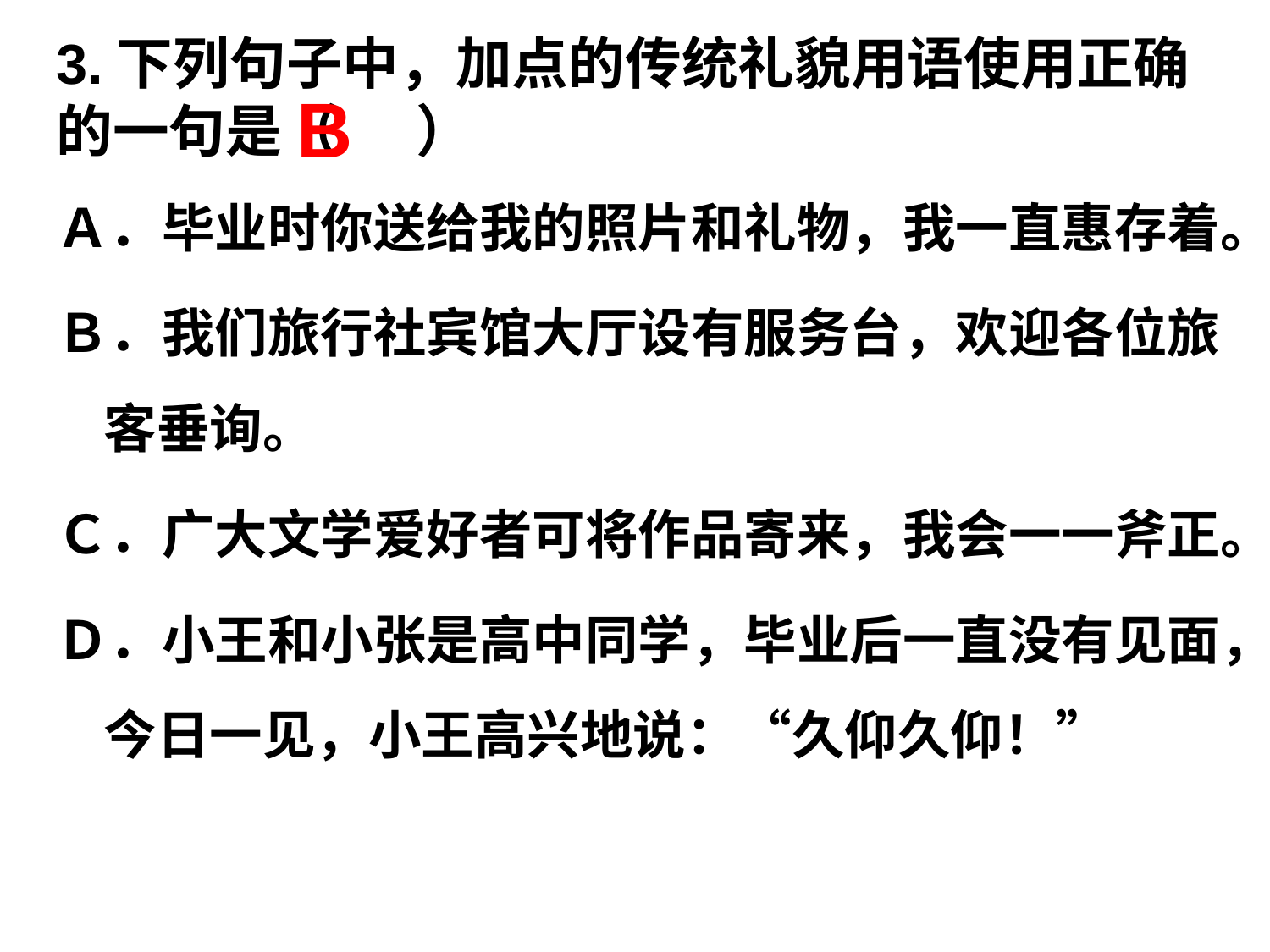

# 3.下列句子中，加点的传统礼貌用语使用正确的一句是（      ）
B
Ａ．毕业时你送给我的照片和礼物，我一直惠存着。
Ｂ．我们旅行社宾馆大厅设有服务台，欢迎各位旅客垂询。
Ｃ．广大文学爱好者可将作品寄来，我会一一斧正。
Ｄ．小王和小张是高中同学，毕业后一直没有见面，今日一见，小王高兴地说：“久仰久仰！”